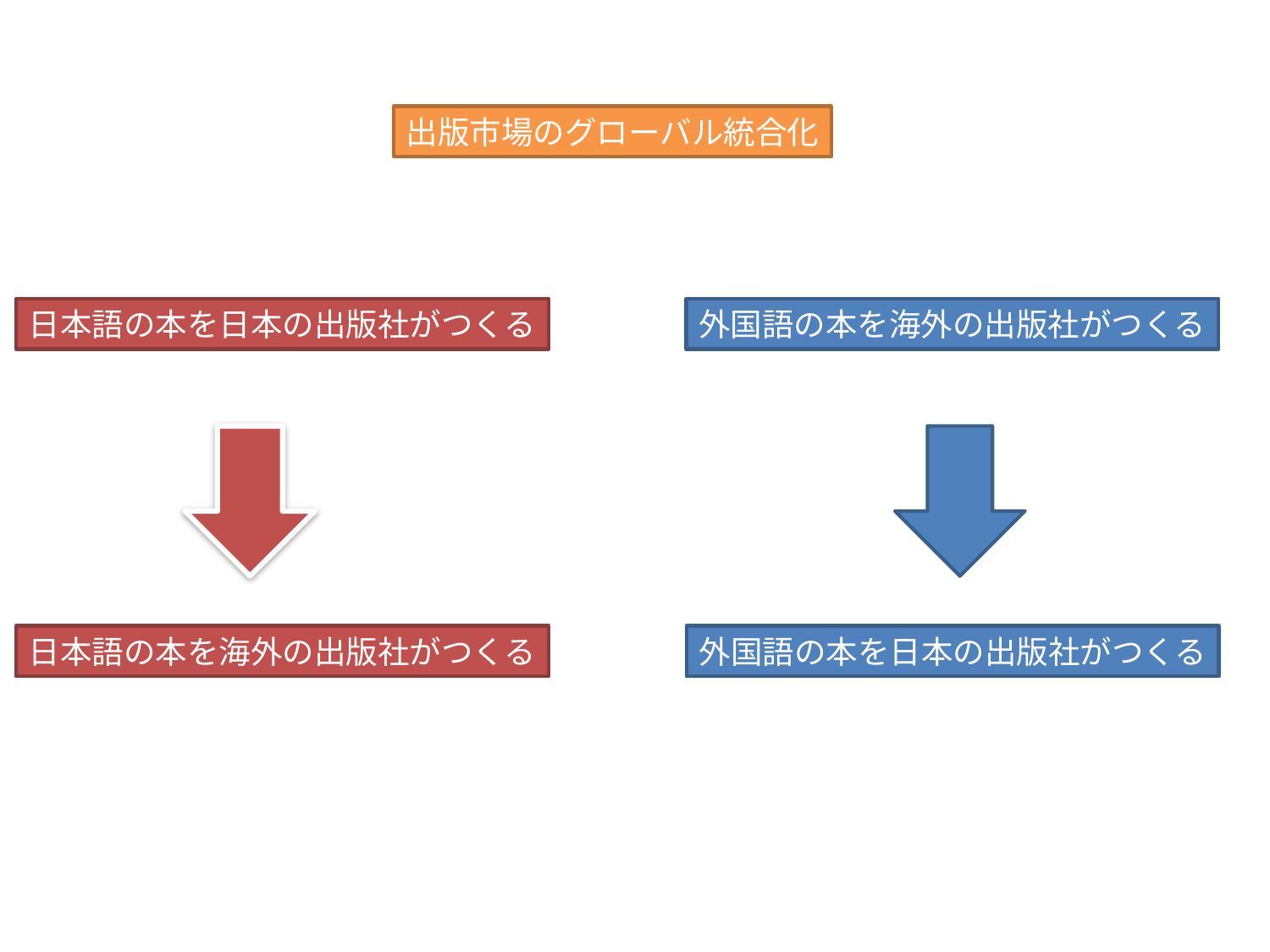

出版市場のグローバル統合化
日本語の本を日本の出版社がつくる
外国語の本を海外の出版社がつくる

日本語の本を海外の出版社がつくる
外国語の本を日本の出版社がつくる